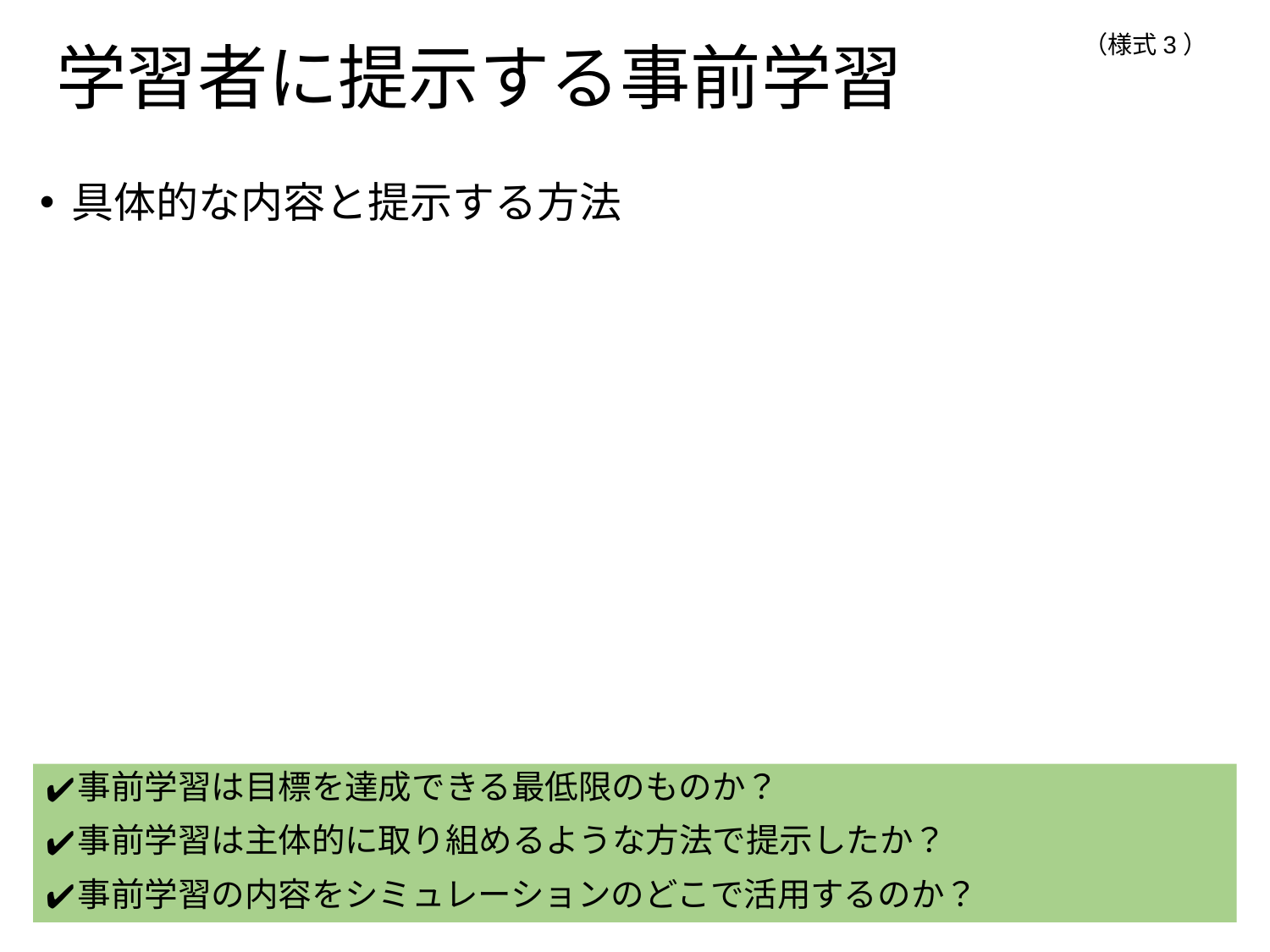

# 学習者に提示する事前学習
具体的な内容と提示する方法
事前学習は目標を達成できる最低限のものか？
事前学習は主体的に取り組めるような方法で提示したか？
事前学習の内容をシミュレーションのどこで活用するのか？